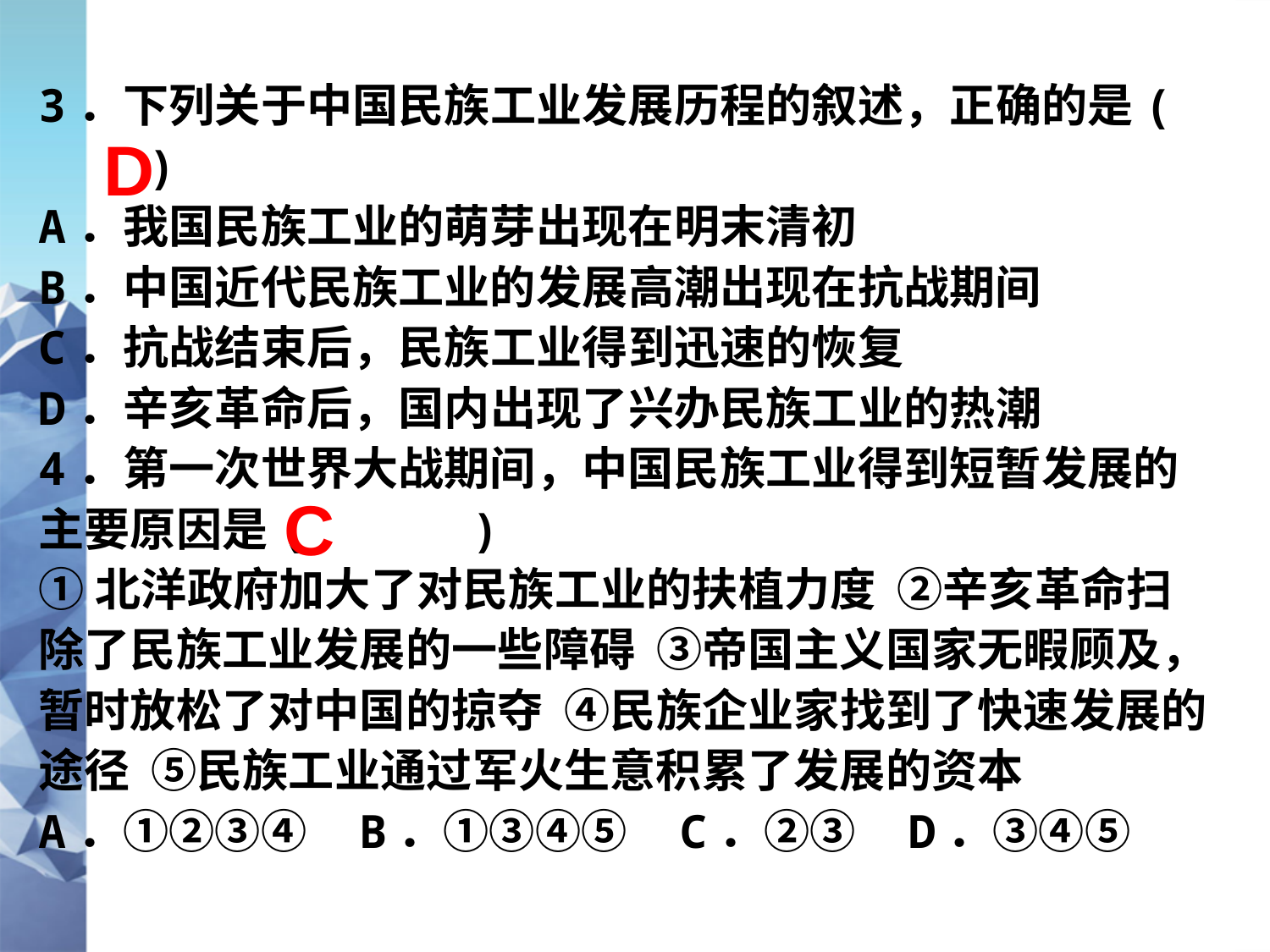

3．下列关于中国民族工业发展历程的叙述，正确的是(      )
A．我国民族工业的萌芽出现在明末清初
B．中国近代民族工业的发展高潮出现在抗战期间
C．抗战结束后，民族工业得到迅速的恢复
D．辛亥革命后，国内出现了兴办民族工业的热潮
4．第一次世界大战期间，中国民族工业得到短暂发展的主要原因是(      )
①北洋政府加大了对民族工业的扶植力度  ②辛亥革命扫除了民族工业发展的一些障碍  ③帝国主义国家无暇顾及，暂时放松了对中国的掠夺  ④民族企业家找到了快速发展的途径  ⑤民族工业通过军火生意积累了发展的资本
A．①②③④    B．①③④⑤    C．②③    D．③④⑤

D
C